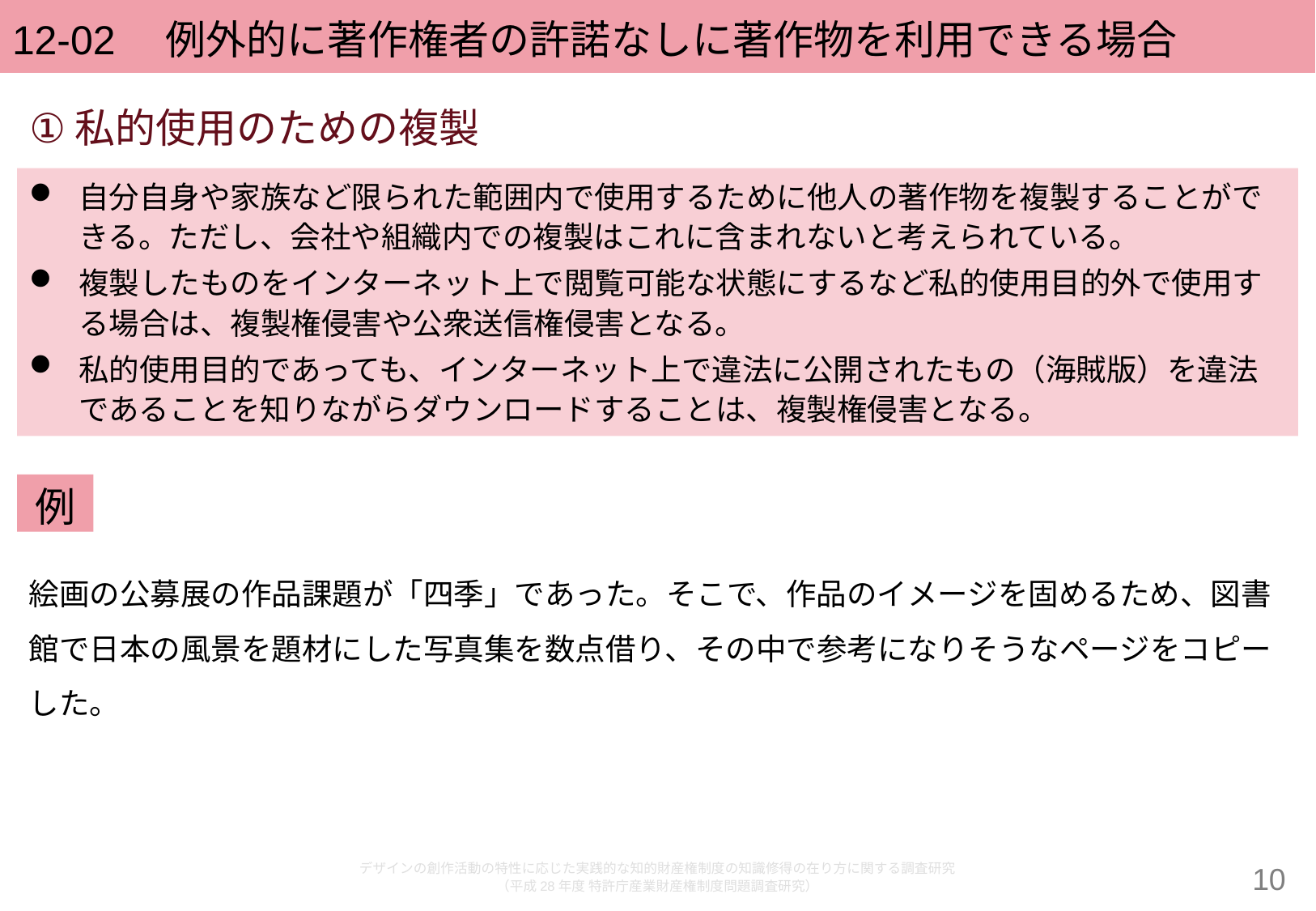

# 12-02　例外的に著作権者の許諾なしに著作物を利用できる場合
私的使用のための複製
自分自身や家族など限られた範囲内で使用するために他人の著作物を複製することができる。ただし、会社や組織内での複製はこれに含まれないと考えられている。
複製したものをインターネット上で閲覧可能な状態にするなど私的使用目的外で使用する場合は、複製権侵害や公衆送信権侵害となる。
私的使用目的であっても、インターネット上で違法に公開されたもの（海賊版）を違法であることを知りながらダウンロードすることは、複製権侵害となる。
例
絵画の公募展の作品課題が「四季」であった。そこで、作品のイメージを固めるため、図書館で日本の風景を題材にした写真集を数点借り、その中で参考になりそうなページをコピーした。
デザインの創作活動の特性に応じた実践的な知的財産権制度の知識修得の在り方に関する調査研究
（平成28年度 特許庁産業財産権制度問題調査研究）
10